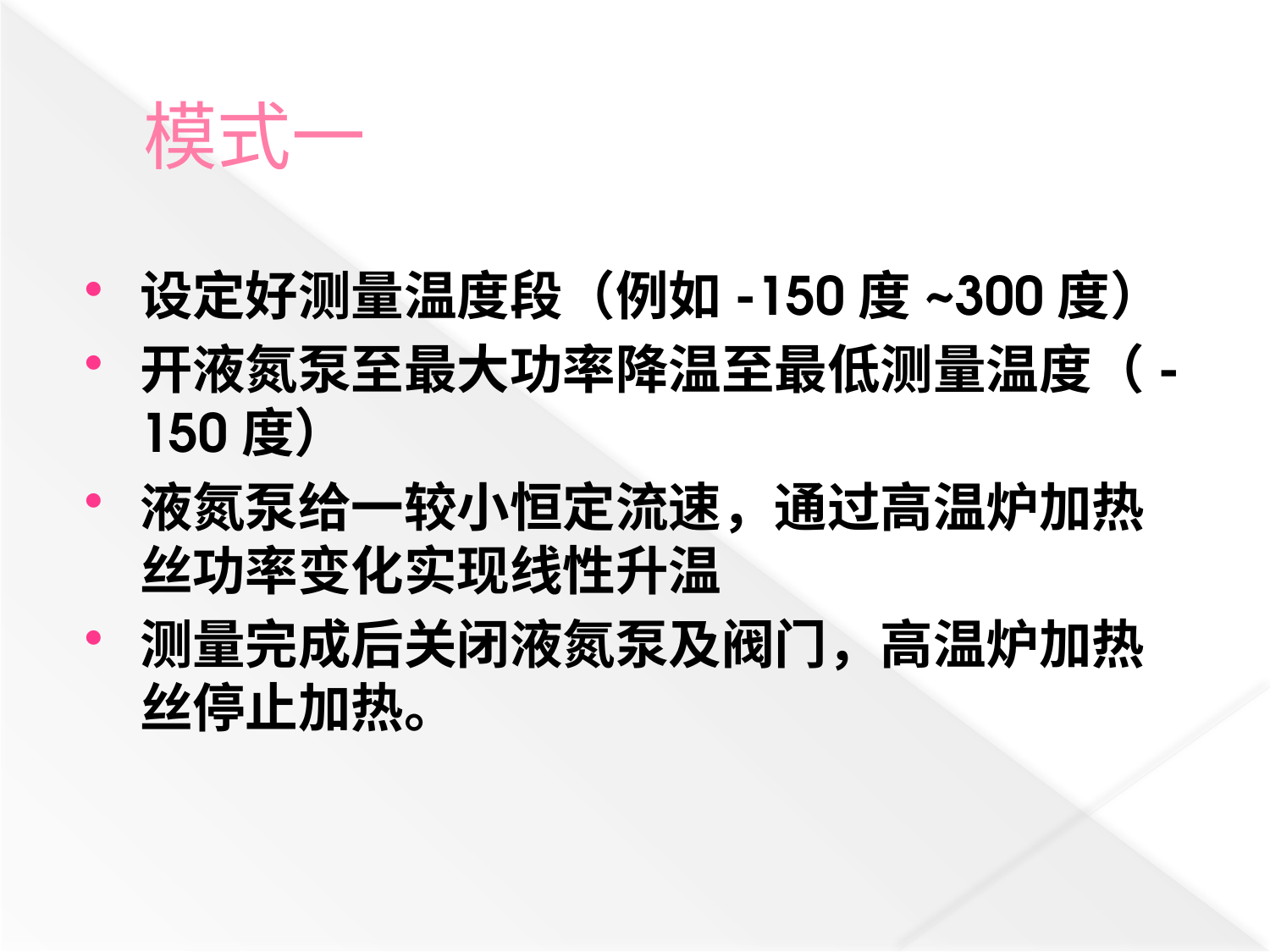

# 模式一
设定好测量温度段（例如-150度~300度）
开液氮泵至最大功率降温至最低测量温度（-150度）
液氮泵给一较小恒定流速，通过高温炉加热丝功率变化实现线性升温
测量完成后关闭液氮泵及阀门，高温炉加热丝停止加热。